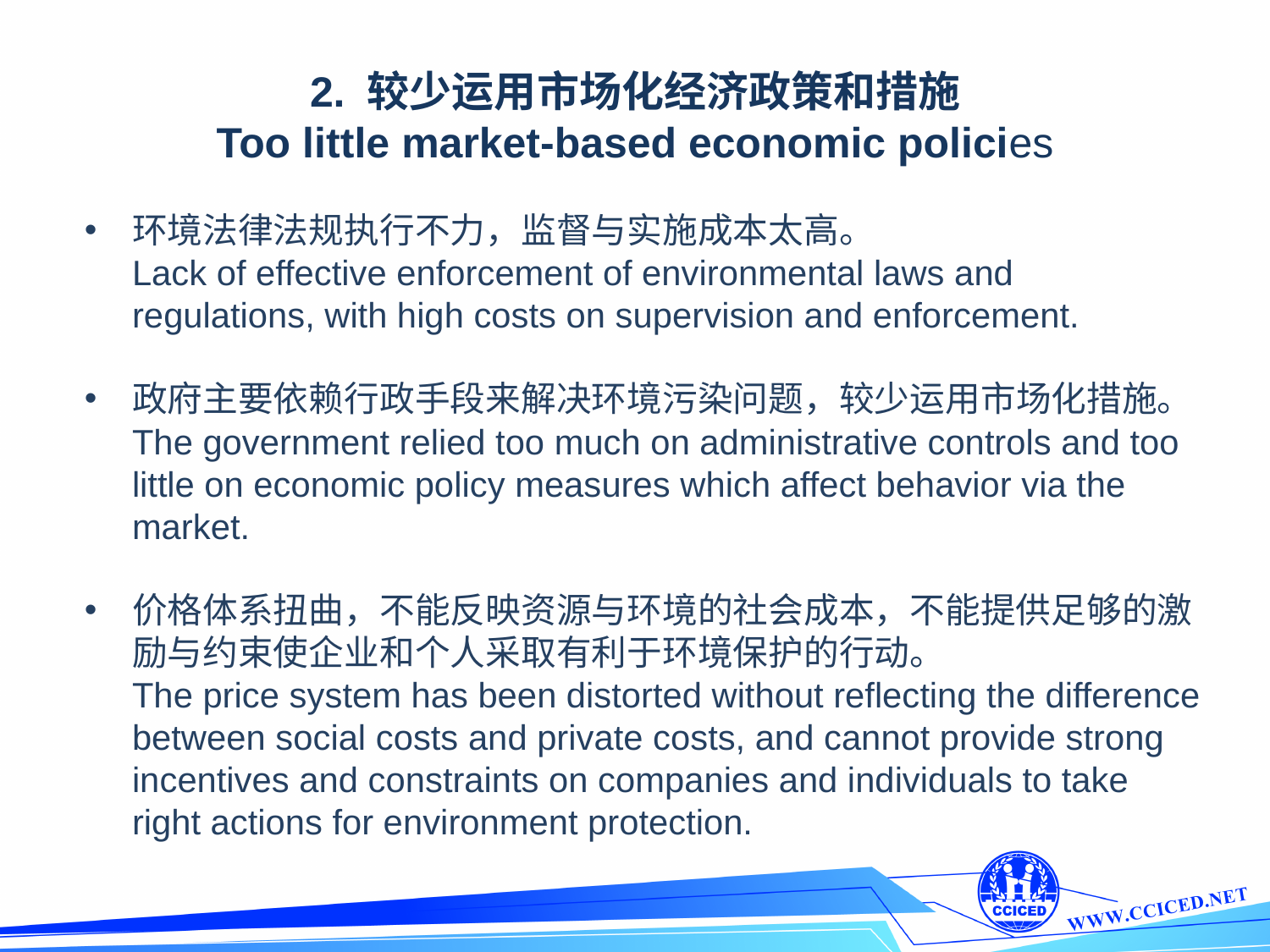

# 2. 较少运用市场化经济政策和措施 Too little market-based economic policies
环境法律法规执行不力，监督与实施成本太高。
Lack of effective enforcement of environmental laws and regulations, with high costs on supervision and enforcement.

政府主要依赖行政手段来解决环境污染问题，较少运用市场化措施。
The government relied too much on administrative controls and too little on economic policy measures which affect behavior via the market.

价格体系扭曲，不能反映资源与环境的社会成本，不能提供足够的激励与约束使企业和个人采取有利于环境保护的行动。
The price system has been distorted without reflecting the difference between social costs and private costs, and cannot provide strong incentives and constraints on companies and individuals to take right actions for environment protection.